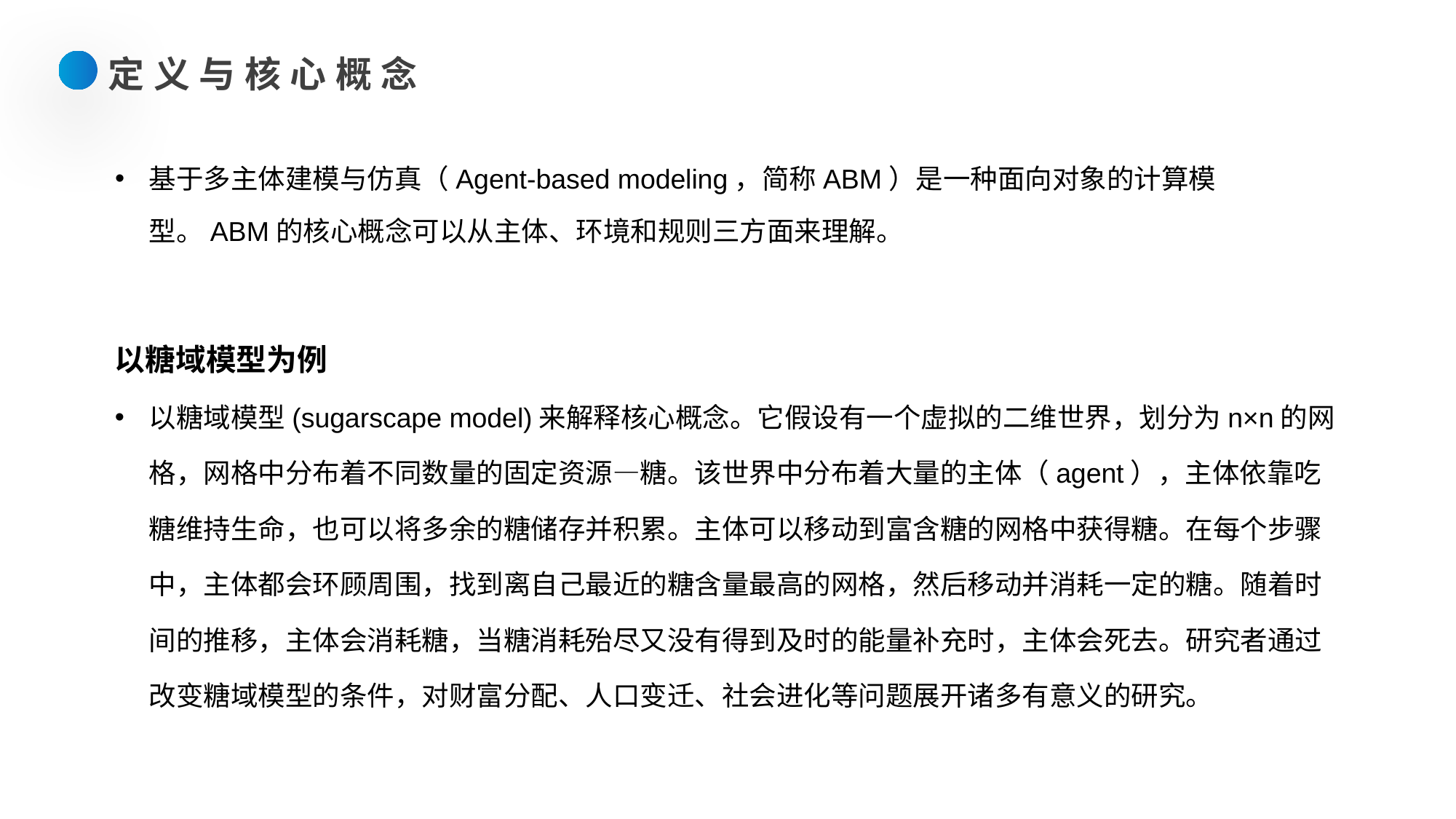

定义与核心概念

基于多主体建模与仿真（Agent-based modeling，简称ABM）是一种面向对象的计算模型。ABM的核心概念可以从主体、环境和规则三方面来理解。
以糖域模型为例
以糖域模型(sugarscape model)来解释核心概念。它假设有一个虚拟的二维世界，划分为n×n的网格，网格中分布着不同数量的固定资源—糖。该世界中分布着大量的主体（agent），主体依靠吃糖维持生命，也可以将多余的糖储存并积累。主体可以移动到富含糖的网格中获得糖。在每个步骤中，主体都会环顾周围，找到离自己最近的糖含量最高的网格，然后移动并消耗一定的糖。随着时间的推移，主体会消耗糖，当糖消耗殆尽又没有得到及时的能量补充时，主体会死去。研究者通过改变糖域模型的条件，对财富分配、人口变迁、社会进化等问题展开诸多有意义的研究。